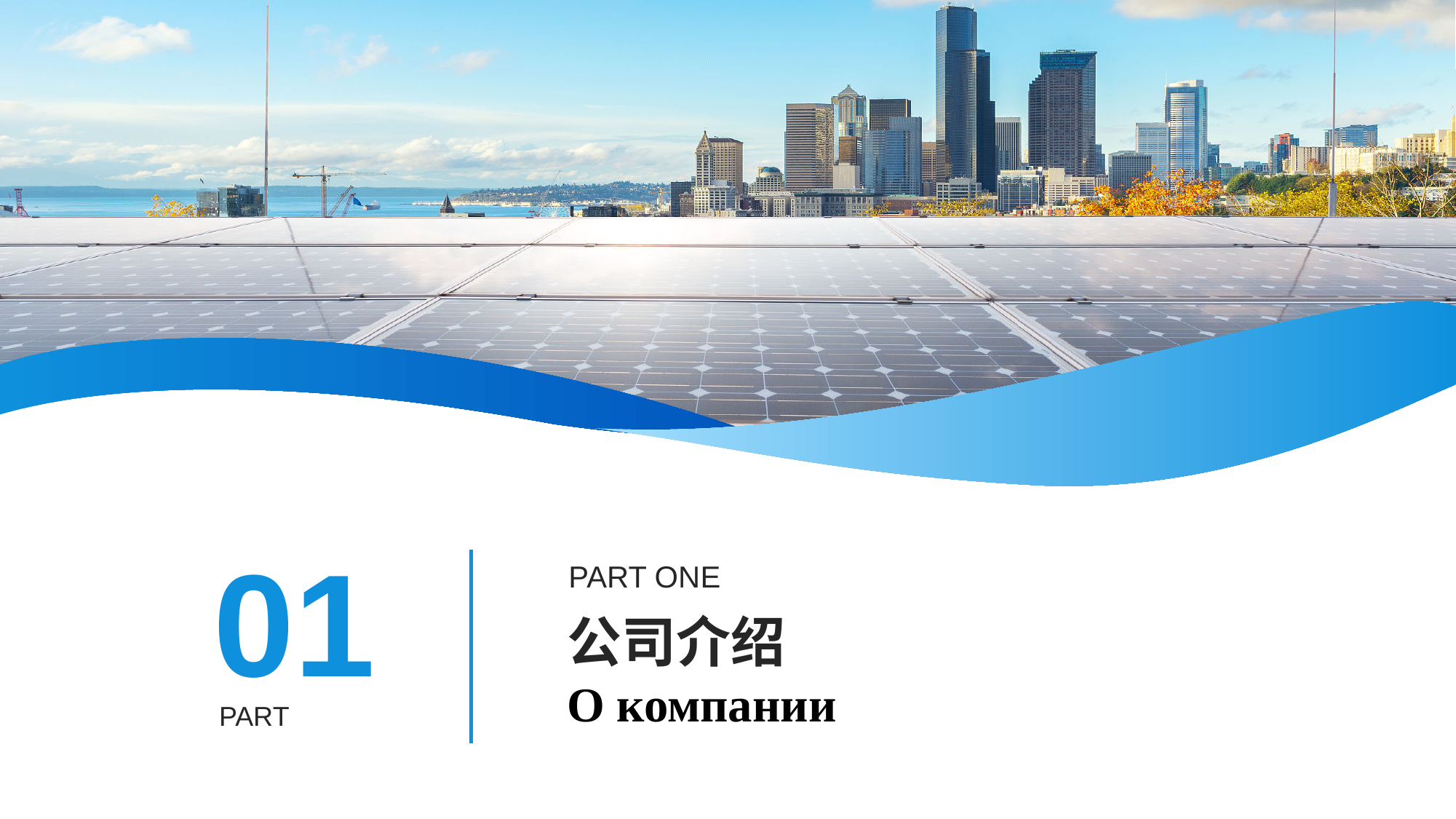

01
PART ONE
公司介绍
О компании
PART